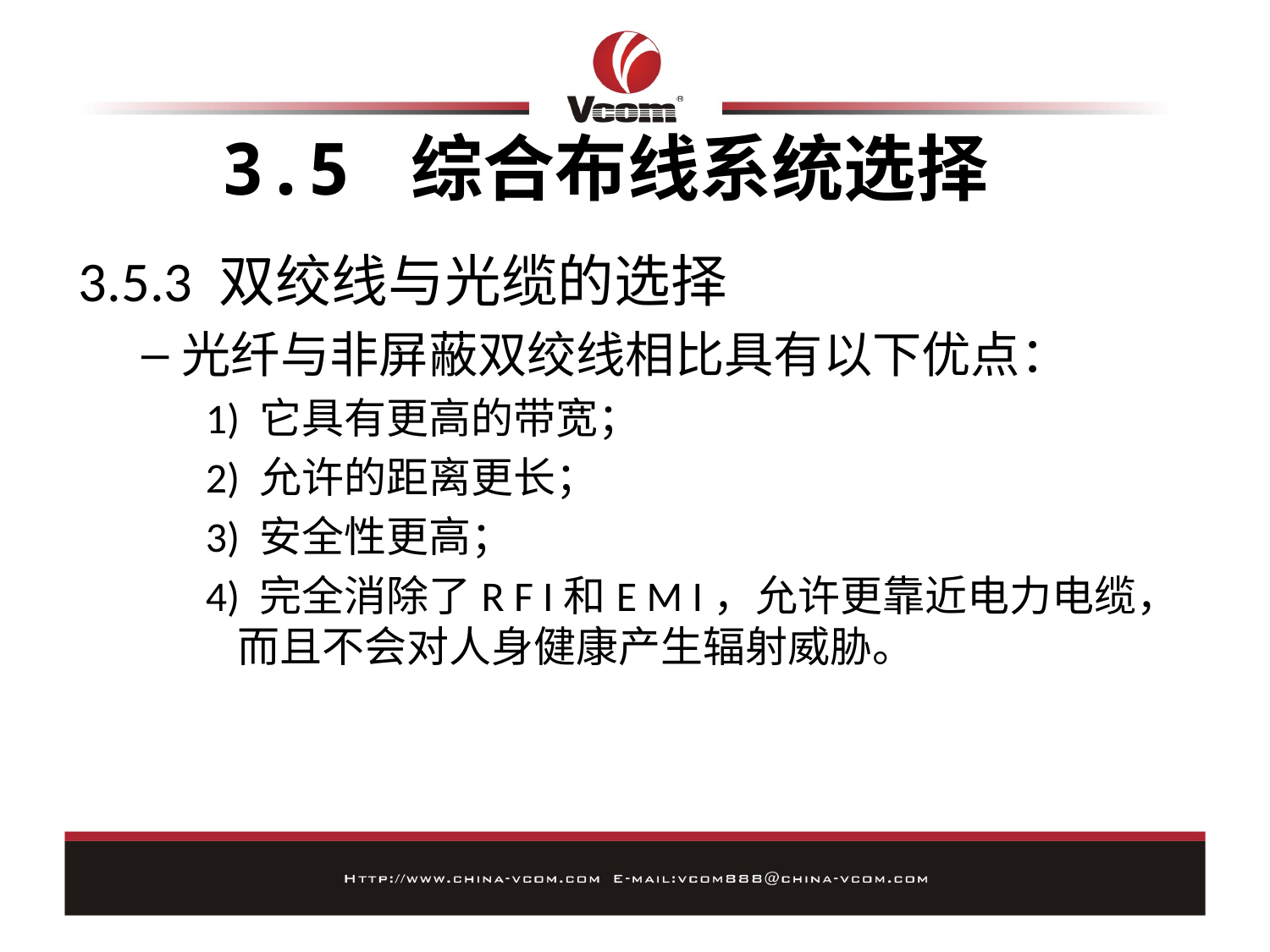

# 3.5 综合布线系统选择
3.5.3 双绞线与光缆的选择
光纤与非屏蔽双绞线相比具有以下优点：
1) 它具有更高的带宽；
2) 允许的距离更长；
3) 安全性更高；
4) 完全消除了R F I和E M I，允许更靠近电力电缆，而且不会对人身健康产生辐射威胁。